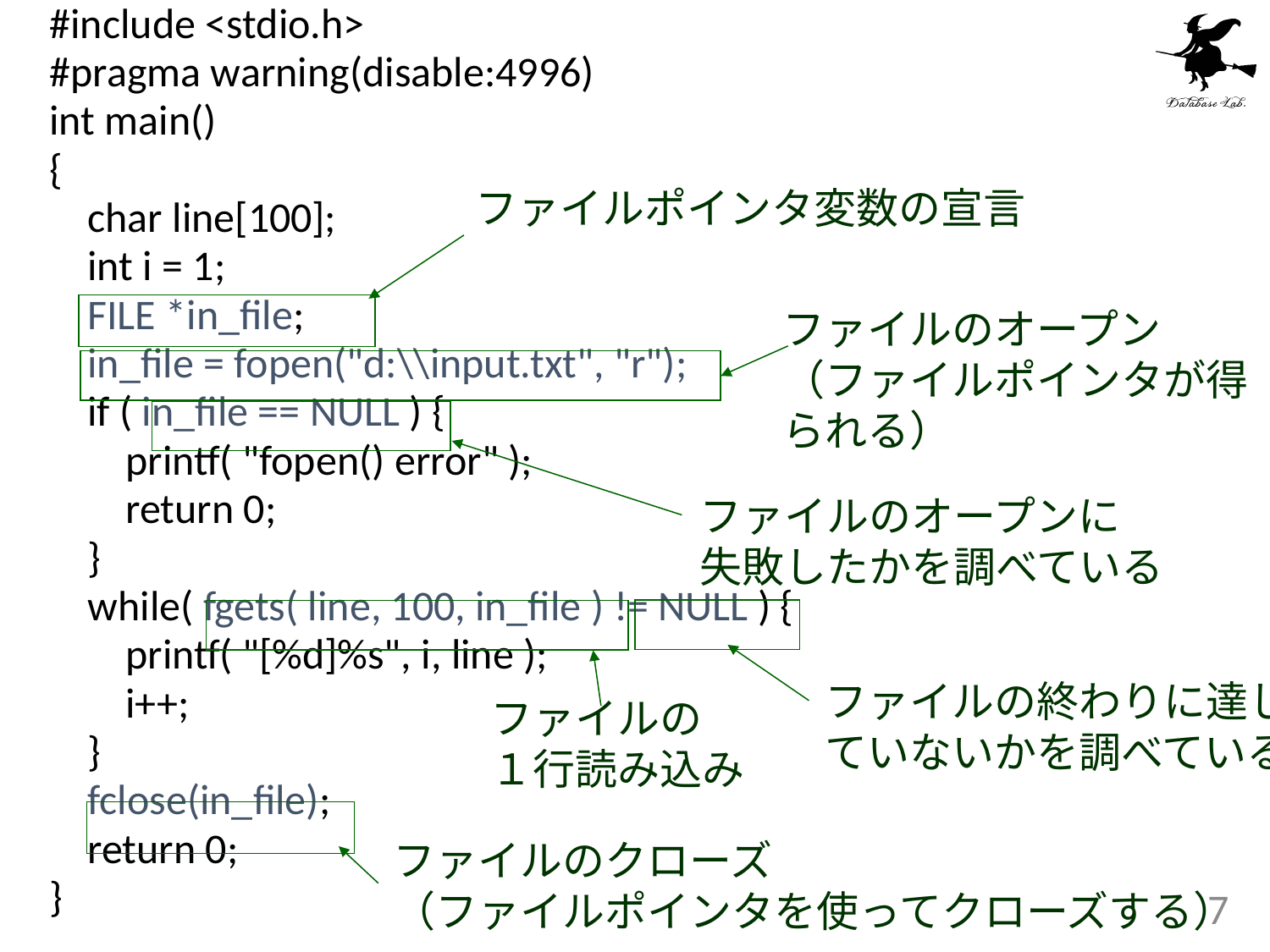

#include <stdio.h>
#pragma warning(disable:4996)
int main()
{
    char line[100];
    int i = 1;
    FILE *in_file;
    in_file = fopen("d:\\input.txt", "r");
    if ( in_file == NULL ) {
        printf( "fopen() error" );
        return 0;
    }
    while( fgets( line, 100, in_file ) != NULL ) {
        printf( "[%d]%s", i, line );
        i++;
    }
    fclose(in_file);
    return 0;
}
ファイルポインタ変数の宣言

ファイルのオープン
（ファイルポインタが得られる）

ファイルのオープンに
失敗したかを調べている

ファイルの終わりに達し
ていないかを調べている
ファイルの
１行読み込み

ファイルのクローズ
（ファイルポインタを使ってクローズする）

7